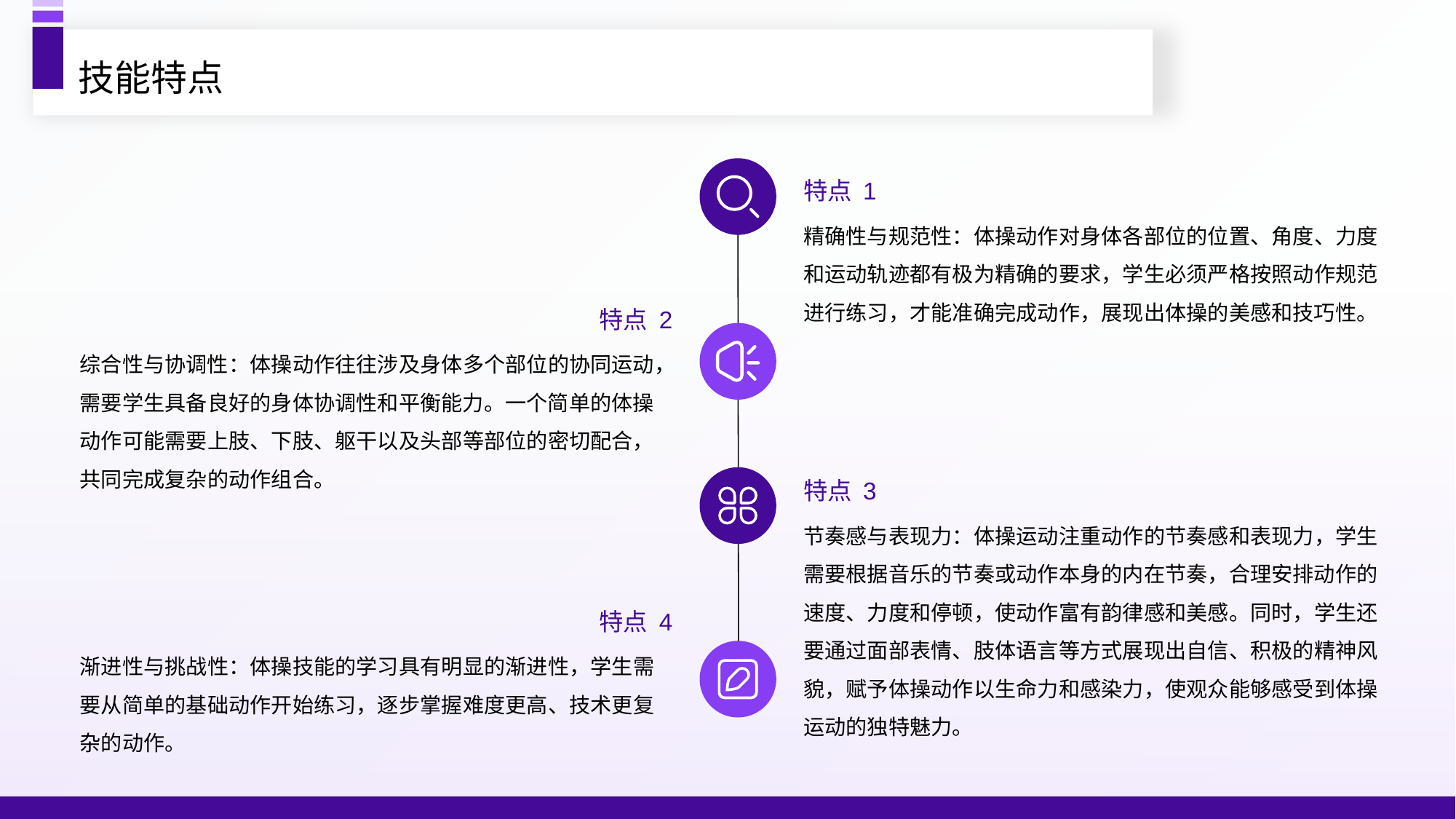

技能特点

特点 1

精确性与规范性：体操动作对身体各部位的位置、角度、力度和运动轨迹都有极为精确的要求，学生必须严格按照动作规范进行练习，才能准确完成动作，展现出体操的美感和技巧性。
特点 2

综合性与协调性：体操动作往往涉及身体多个部位的协同运动，需要学生具备良好的身体协调性和平衡能力。一个简单的体操动作可能需要上肢、下肢、躯干以及头部等部位的密切配合，共同完成复杂的动作组合。

特点 3

节奏感与表现力：体操运动注重动作的节奏感和表现力，学生需要根据音乐的节奏或动作本身的内在节奏，合理安排动作的速度、力度和停顿，使动作富有韵律感和美感。同时，学生还要通过面部表情、肢体语言等方式展现出自信、积极的精神风貌，赋予体操动作以生命力和感染力，使观众能够感受到体操运动的独特魅力。

特点 4
渐进性与挑战性：体操技能的学习具有明显的渐进性，学生需要从简单的基础动作开始练习，逐步掌握难度更高、技术更复杂的动作。